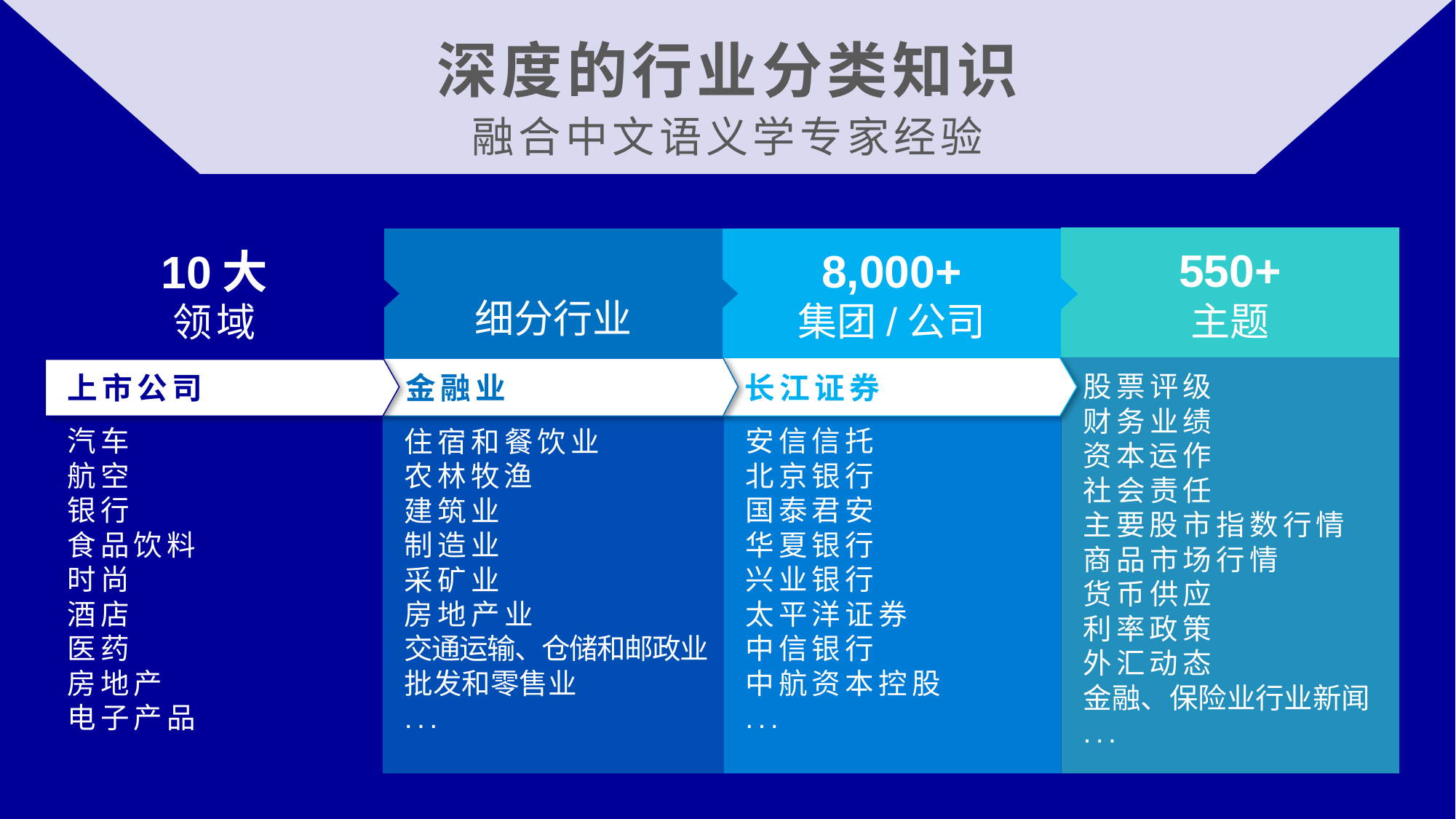

深度的行业分类知识
融合中文语义学专家经验
550+
主题
10大
领域

8,000+
集团/公司

细分行业

金融业
长江证券
上市公司
股票评级
财务业绩
资本运作
社会责任
主要股市指数行情
商品市场行情
货币供应
利率政策
外汇动态
金融、保险业行业新闻
...
汽车
航空
银行
食品饮料
时尚
酒店
医药
房地产
电子产品
安信信托
北京银行
国泰君安
华夏银行
兴业银行
太平洋证券
中信银行
中航资本控股
...
住宿和餐饮业
农林牧渔
建筑业
制造业
采矿业
房地产业
交通运输、仓储和邮政业
批发和零售业
...